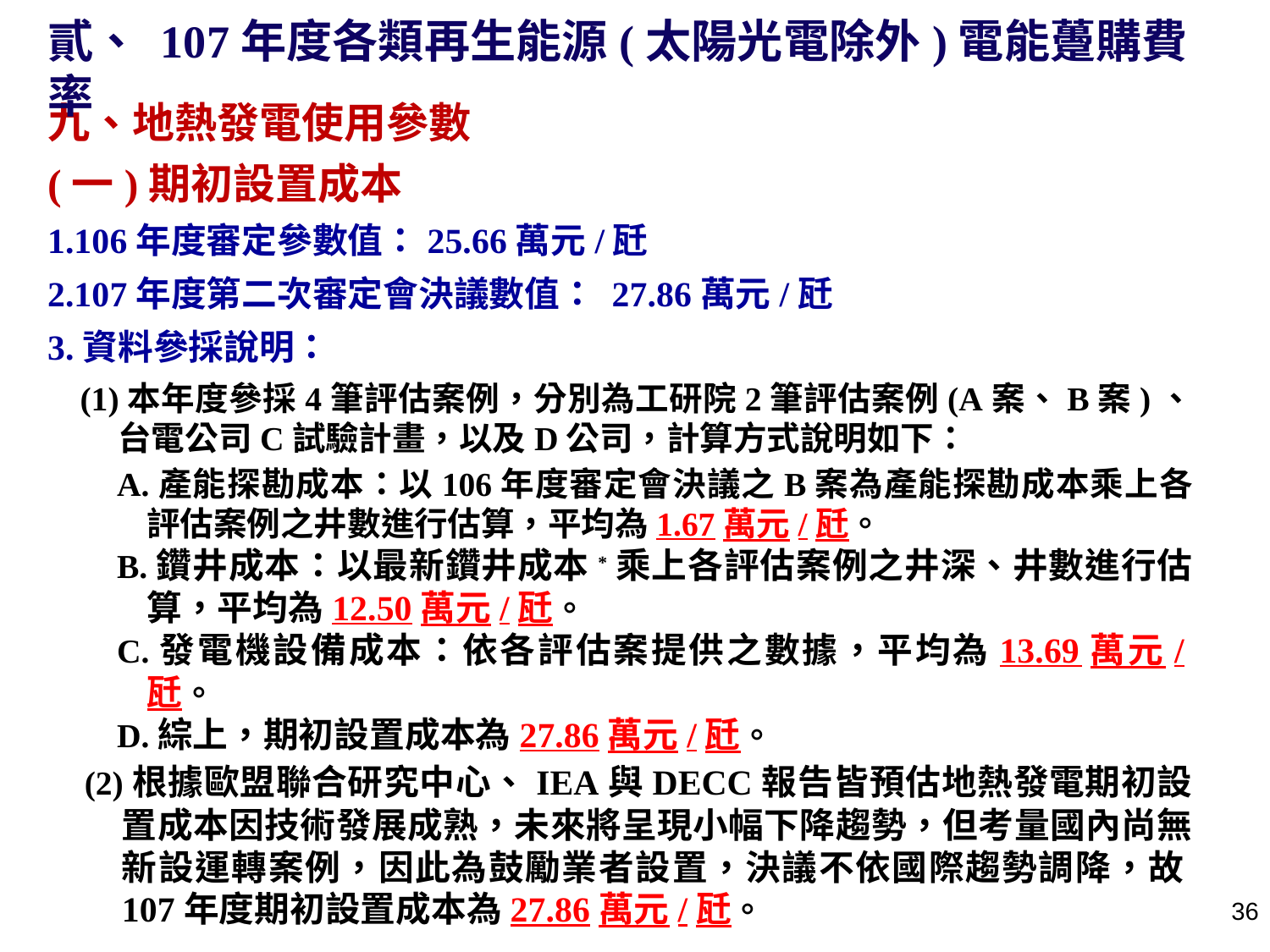

貳、 107年度各類再生能源(太陽光電除外)電能躉購費率
九、地熱發電使用參數
(一)期初設置成本
1.106年度審定參數值：25.66萬元/瓩
2.107年度第二次審定會決議數值： 27.86萬元/瓩
3.資料參採說明：
(1)本年度參採4筆評估案例，分別為工研院2筆評估案例(A案、B案)、台電公司C試驗計畫，以及D公司，計算方式說明如下：
A.產能探勘成本：以106年度審定會決議之B案為產能探勘成本乘上各評估案例之井數進行估算，平均為1.67萬元/瓩。
B.鑽井成本：以最新鑽井成本*乘上各評估案例之井深、井數進行估算，平均為12.50萬元/瓩。
C.發電機設備成本：依各評估案提供之數據，平均為13.69萬元/瓩。
D.綜上，期初設置成本為27.86萬元/瓩。
(2)根據歐盟聯合研究中心、IEA與DECC報告皆預估地熱發電期初設置成本因技術發展成熟，未來將呈現小幅下降趨勢，但考量國內尚無新設運轉案例，因此為鼓勵業者設置，決議不依國際趨勢調降，故107年度期初設置成本為27.86萬元/瓩。
36